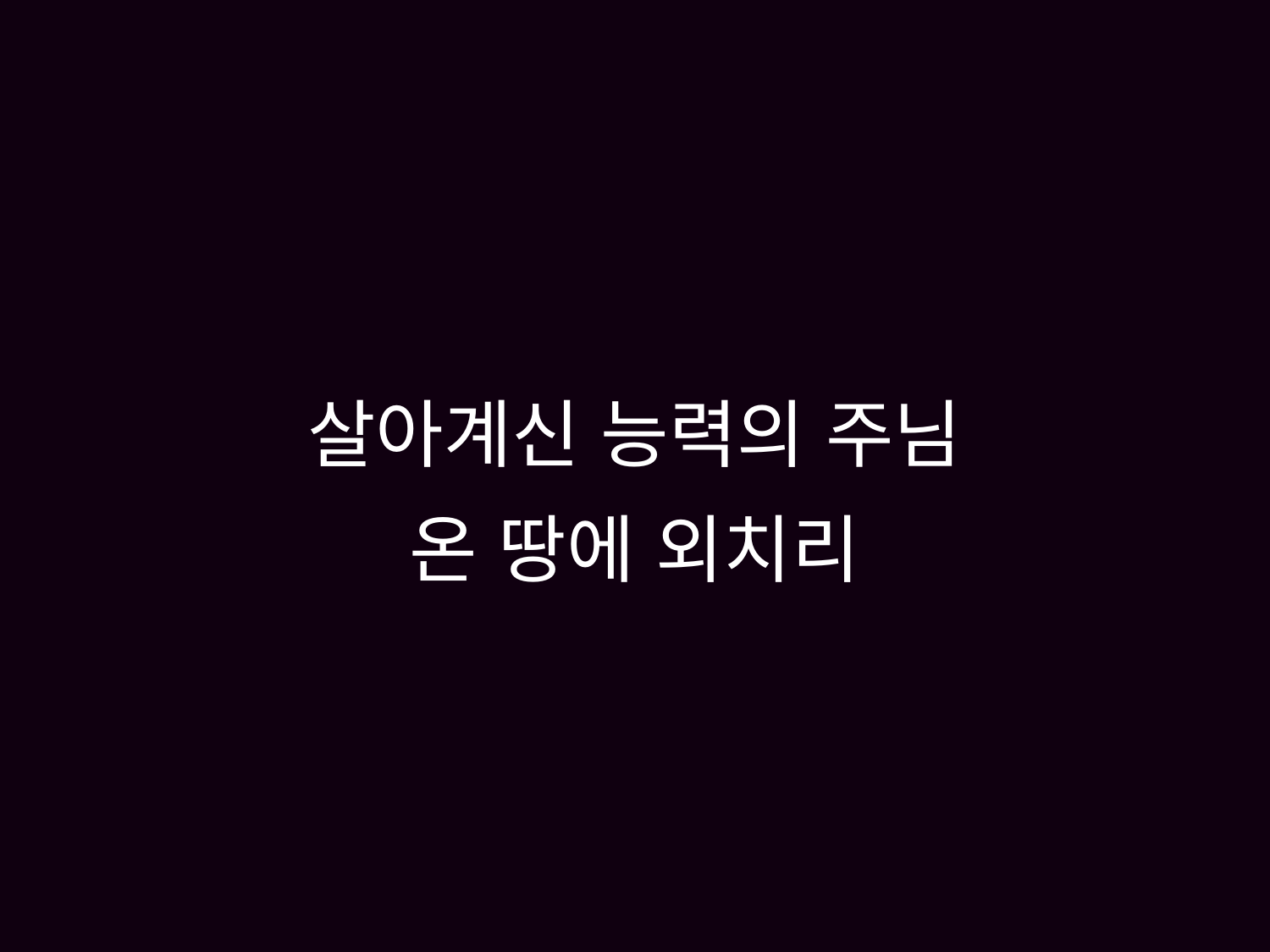

# 살아계신 능력의 주님 온 땅에 외치리